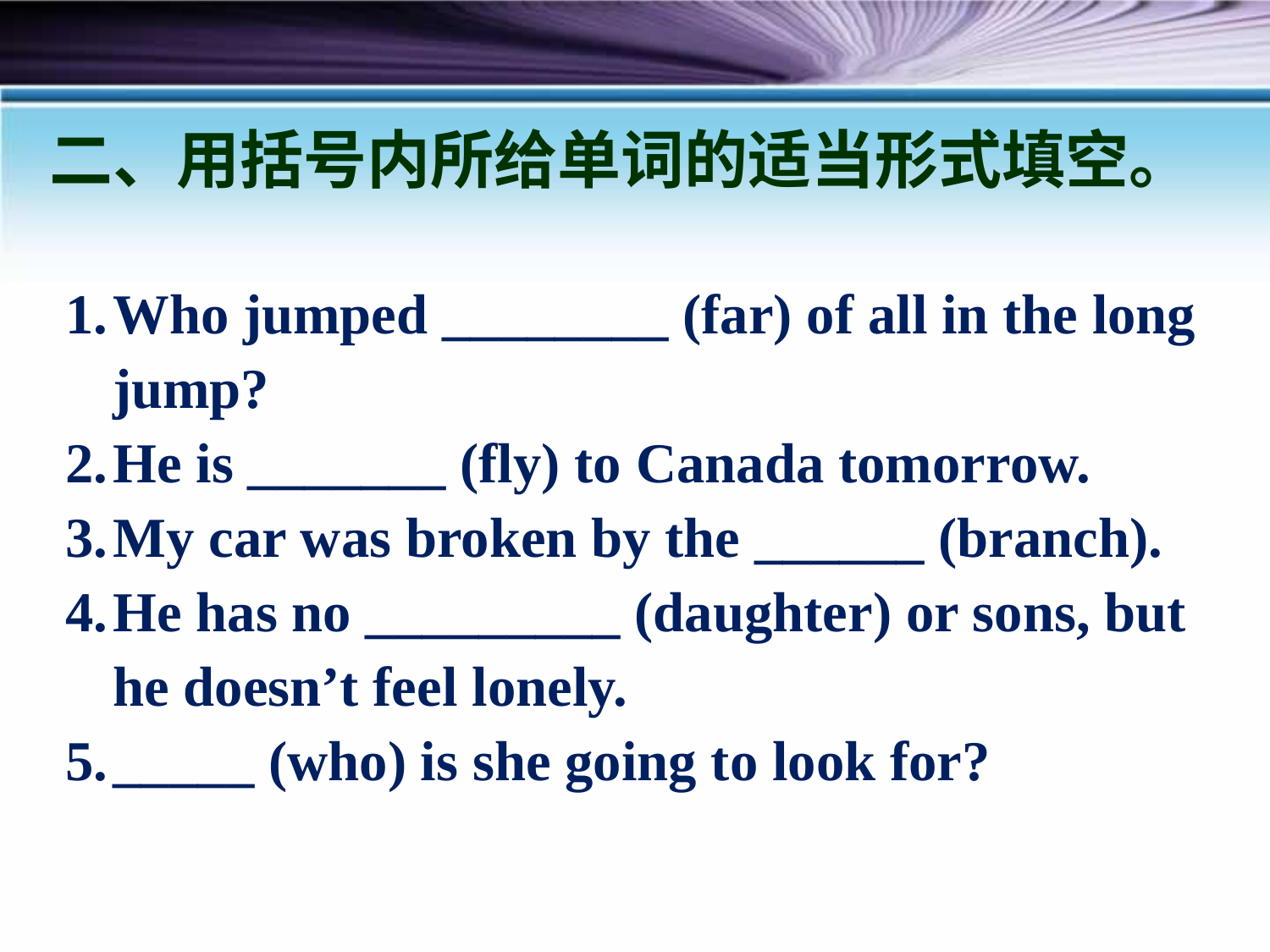

二、用括号内所给单词的适当形式填空。

Who jumped ________ (far) of all in the long jump?
He is _______ (fly) to Canada tomorrow.
My car was broken by the ______ (branch).
He has no _________ (daughter) or sons, but he doesn’t feel lonely.
_____ (who) is she going to look for?